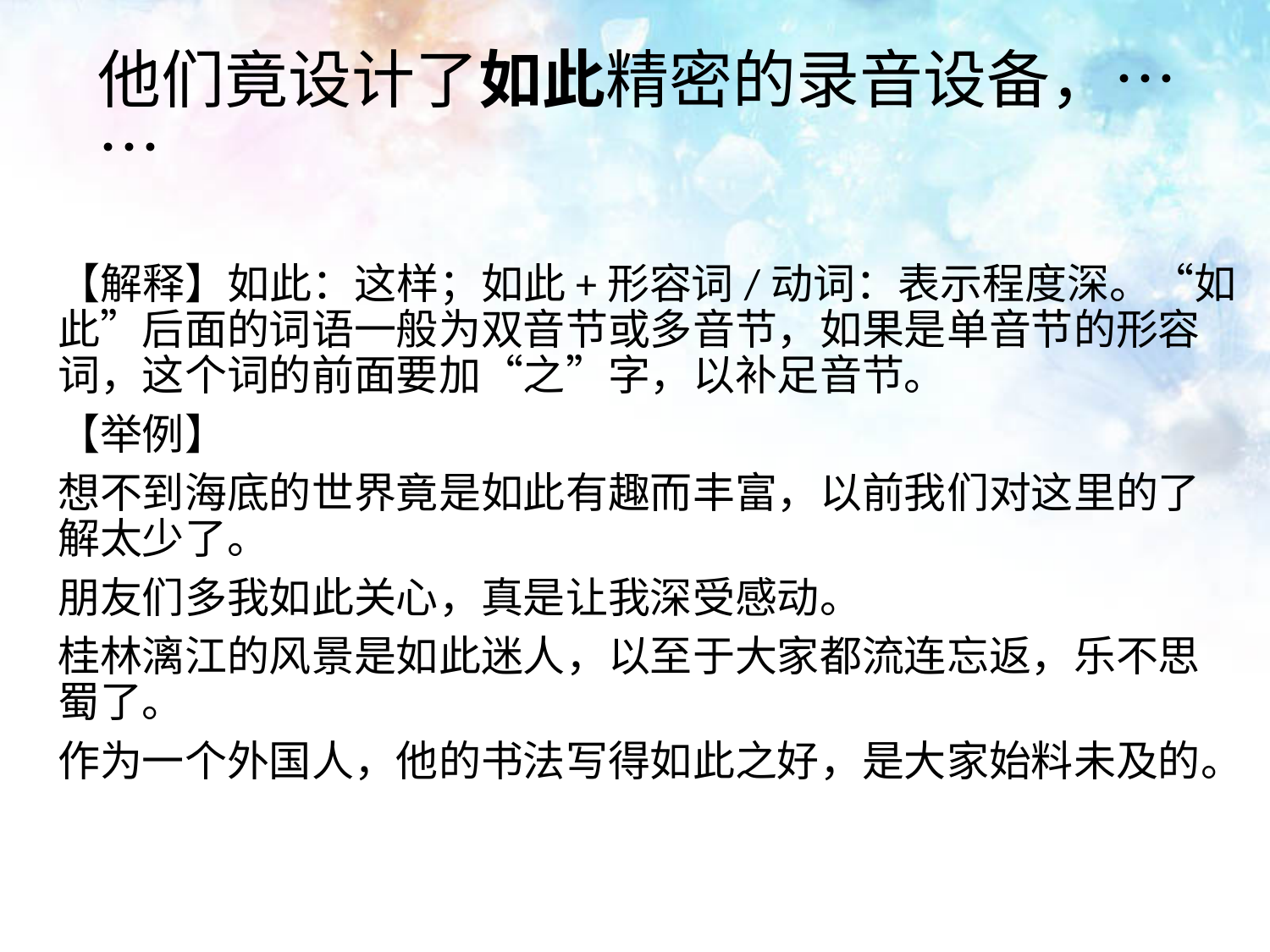

# 他们竟设计了如此精密的录音设备，……
【解释】如此：这样；如此+形容词/动词：表示程度深。“如此”后面的词语一般为双音节或多音节，如果是单音节的形容词，这个词的前面要加“之”字，以补足音节。
【举例】
想不到海底的世界竟是如此有趣而丰富，以前我们对这里的了解太少了。
朋友们多我如此关心，真是让我深受感动。
桂林漓江的风景是如此迷人，以至于大家都流连忘返，乐不思蜀了。
作为一个外国人，他的书法写得如此之好，是大家始料未及的。